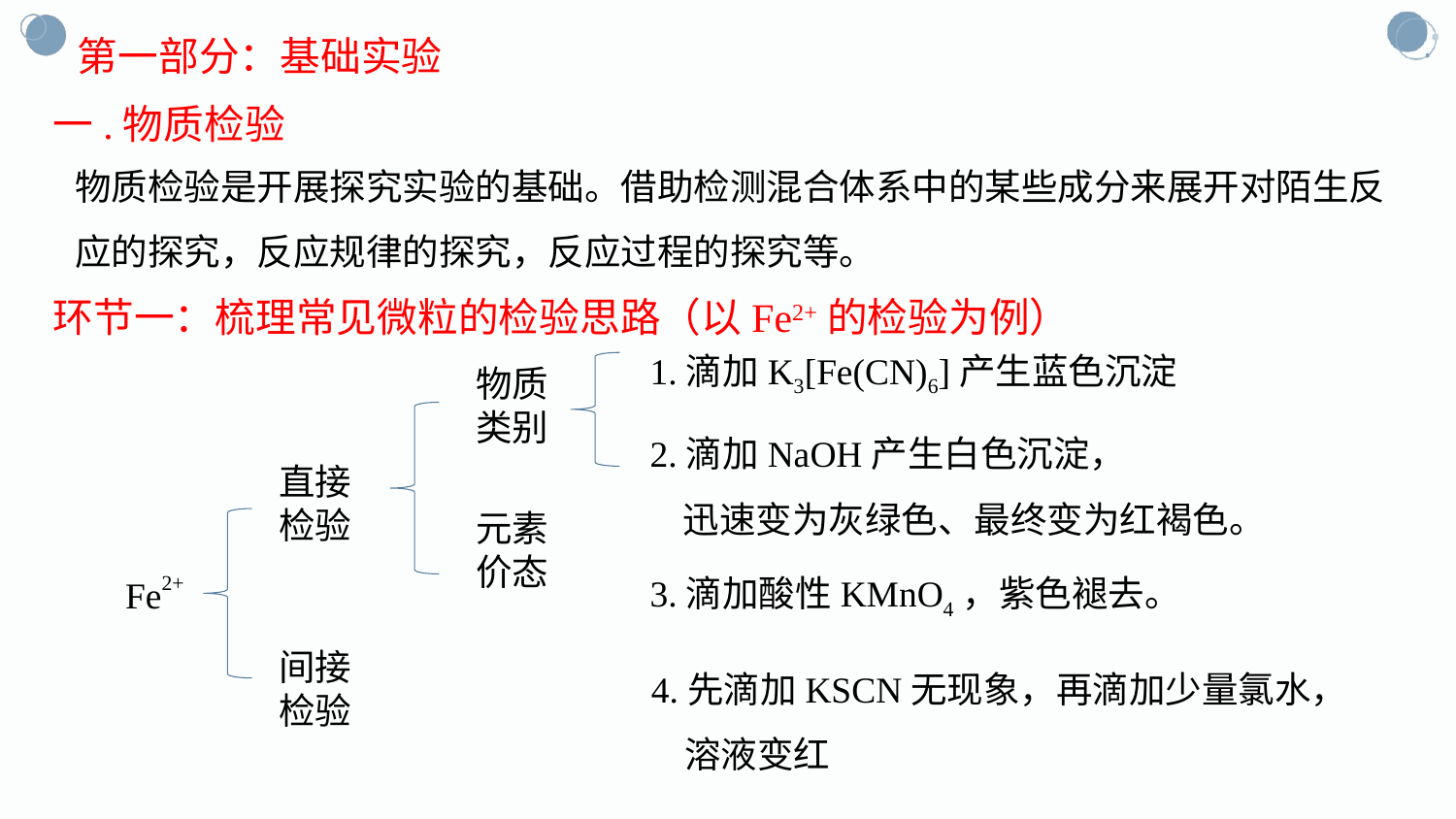

第一部分：基础实验
一.物质检验
物质检验是开展探究实验的基础。借助检测混合体系中的某些成分来展开对陌生反应的探究，反应规律的探究，反应过程的探究等。
环节一：梳理常见微粒的检验思路（以Fe2+的检验为例）
1.滴加K3[Fe(CN)6]产生蓝色沉淀

2.滴加NaOH产生白色沉淀，
   迅速变为灰绿色、最终变为红褐色。
物质类别

元素价态
直接
检验

间接检验
Fe2+
3.滴加酸性KMnO4，紫色褪去。
4.先滴加KSCN无现象，再滴加少量氯水，
   溶液变红